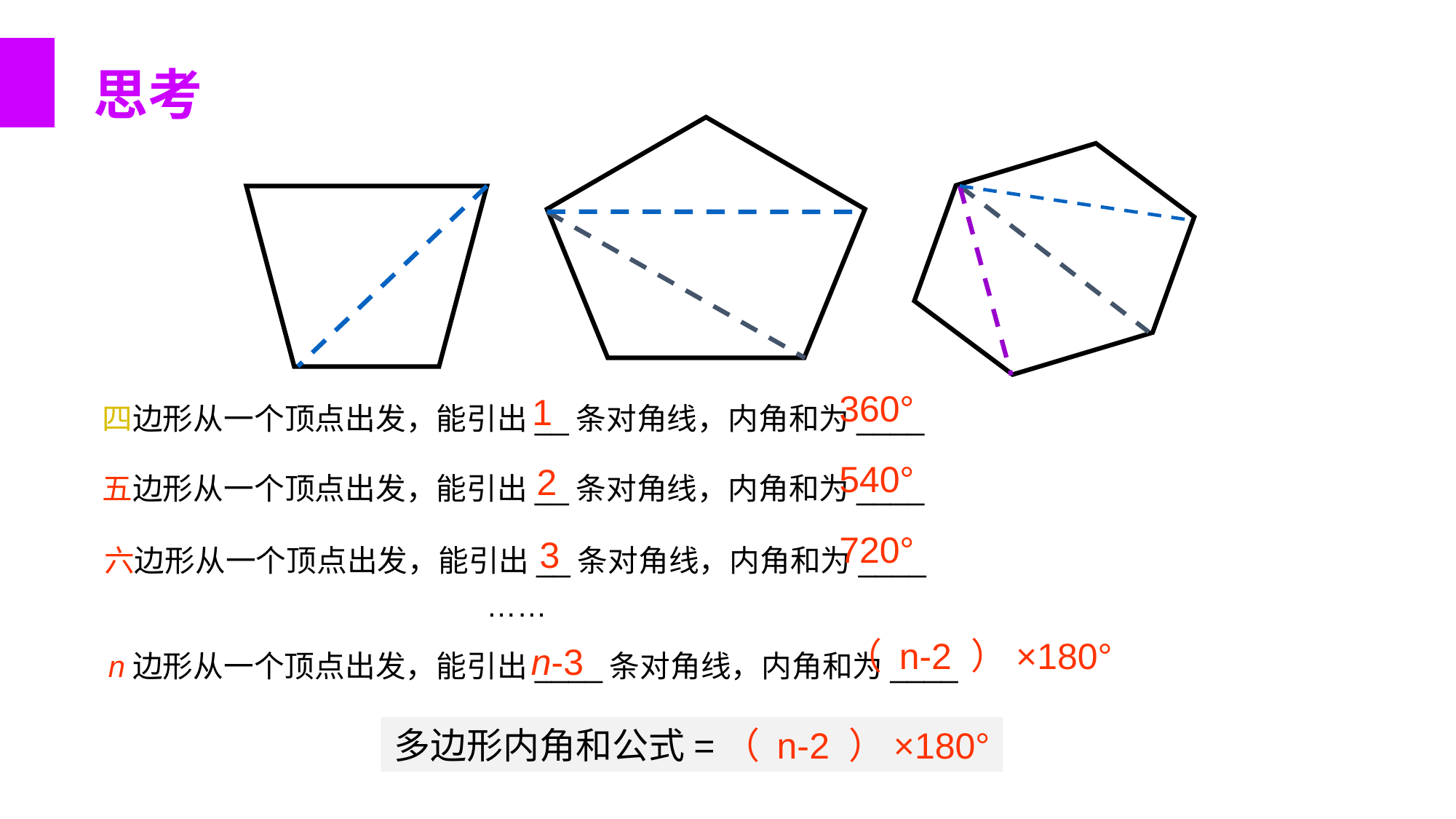

思考

360°
1
四边形从一个顶点出发，能引出__条对角线，内角和为____
540°
2
五边形从一个顶点出发，能引出__条对角线，内角和为____
720°
3
六边形从一个顶点出发，能引出__条对角线，内角和为____
                              ……
（ n-2 ）×180°
n-3
n边形从一个顶点出发，能引出____条对角线，内角和为____
多边形内角和公式=（ n-2 ）×180°